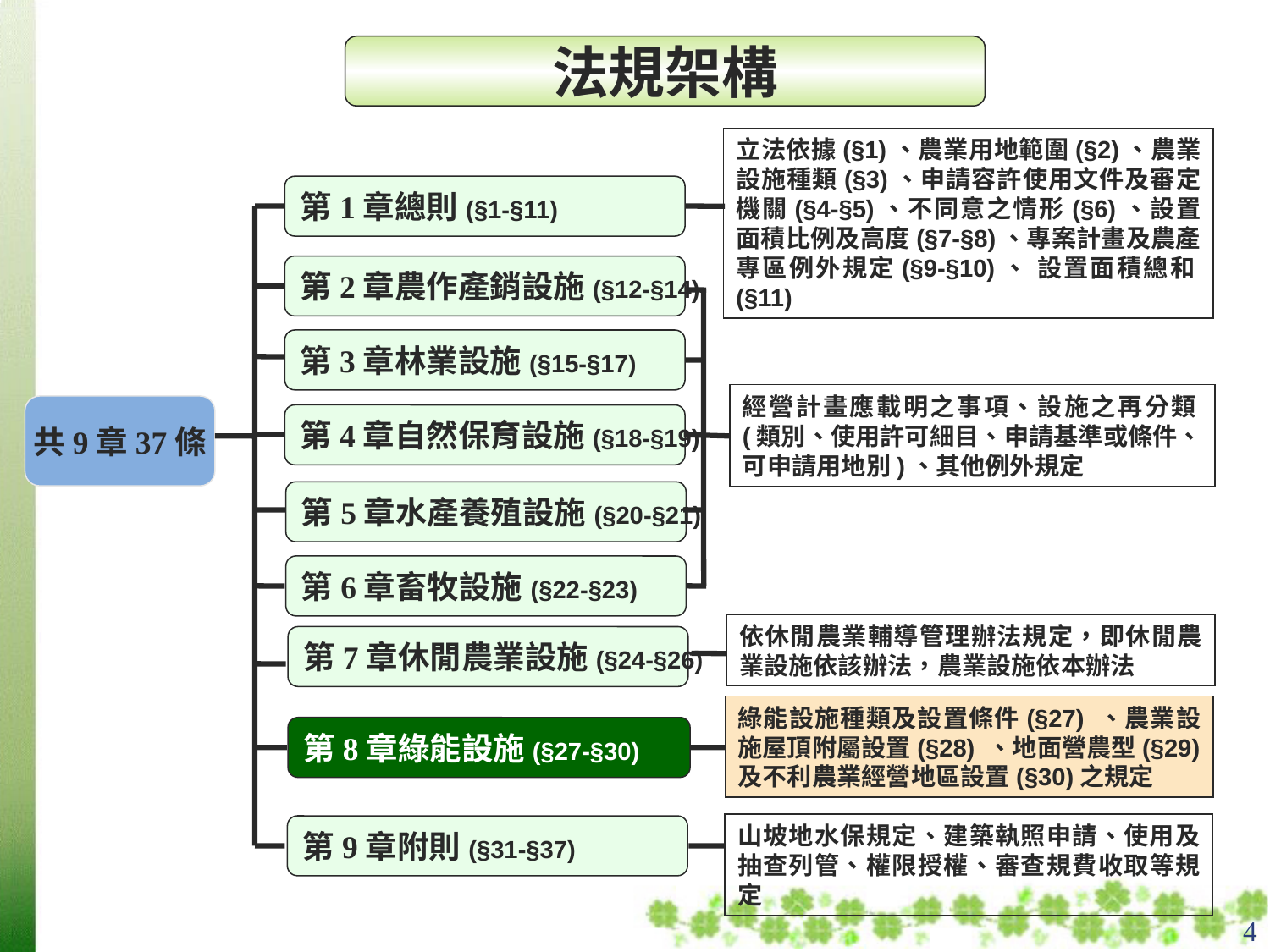

法規架構
立法依據(§1)、農業用地範圍(§2)、農業設施種類(§3)、申請容許使用文件及審定機關(§4-§5)、不同意之情形(§6)、設置面積比例及高度(§7-§8)、專案計畫及農產專區例外規定(§9-§10)、 設置面積總和(§11)
第1章總則(§1-§11)

第2章農作產銷設施(§12-§14)

第3章林業設施(§15-§17)

經營計畫應載明之事項、設施之再分類(類別、使用許可細目、申請基準或條件、可申請用地別)、其他例外規定
共9章37條
第4章自然保育設施(§18-§19)

第5章水產養殖設施(§20-§21)

第6章畜牧設施(§22-§23)

依休閒農業輔導管理辦法規定，即休閒農業設施依該辦法，農業設施依本辦法
第7章休閒農業設施(§24-§26)

綠能設施種類及設置條件(§27) 、農業設施屋頂附屬設置(§28) 、地面營農型(§29)及不利農業經營地區設置(§30)之規定
第8章綠能設施(§27-§30)

山坡地水保規定、建築執照申請、使用及抽查列管、權限授權、審查規費收取等規定
第9章附則(§31-§37)

4